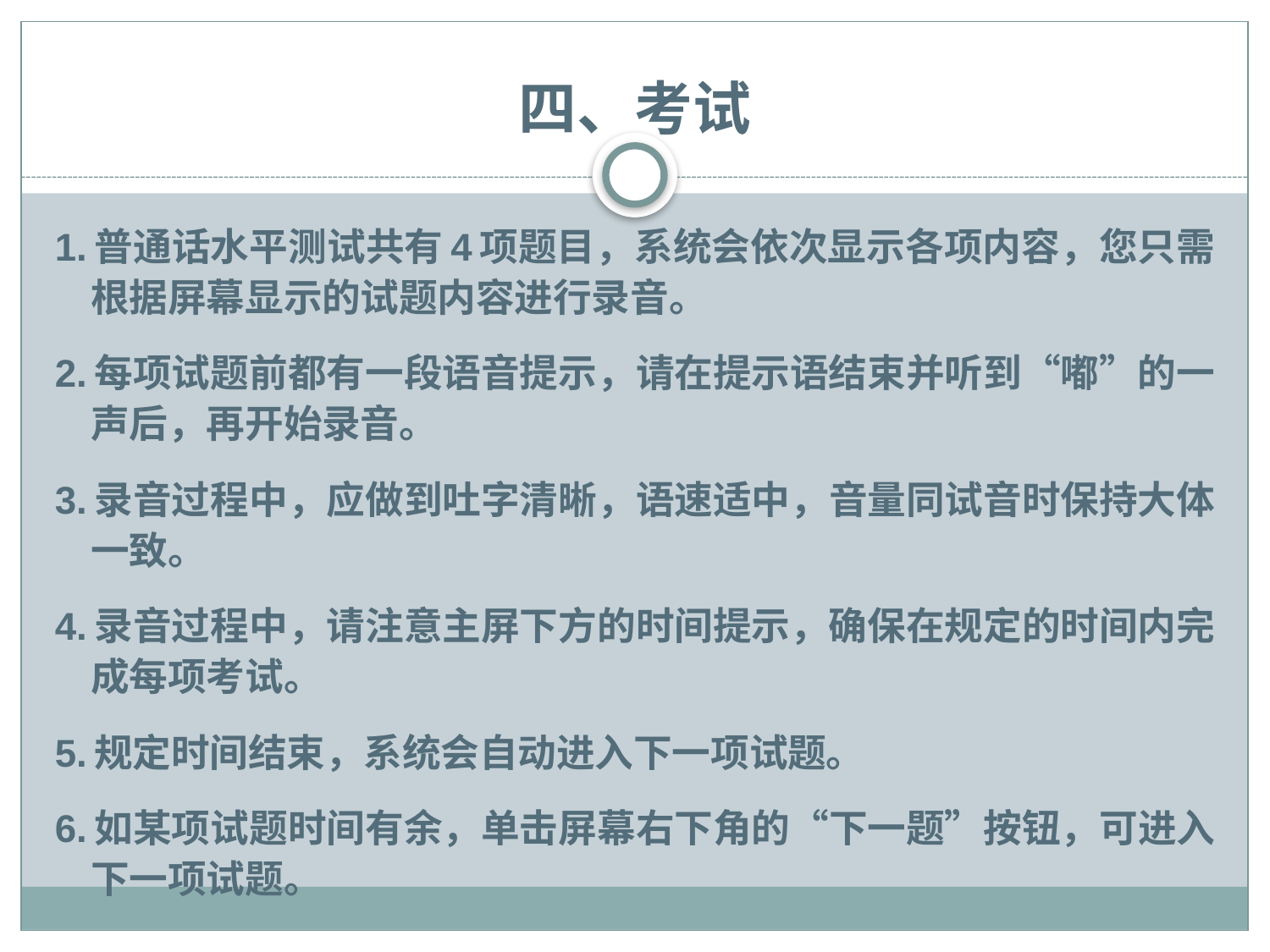

四、考试
1.普通话水平测试共有4项题目，系统会依次显示各项内容，您只需根据屏幕显示的试题内容进行录音。
2.每项试题前都有一段语音提示，请在提示语结束并听到“嘟”的一声后，再开始录音。
3.录音过程中，应做到吐字清晰，语速适中，音量同试音时保持大体一致。
4.录音过程中，请注意主屏下方的时间提示，确保在规定的时间内完成每项考试。
5.规定时间结束，系统会自动进入下一项试题。
6.如某项试题时间有余，单击屏幕右下角的“下一题”按钮，可进入下一项试题。